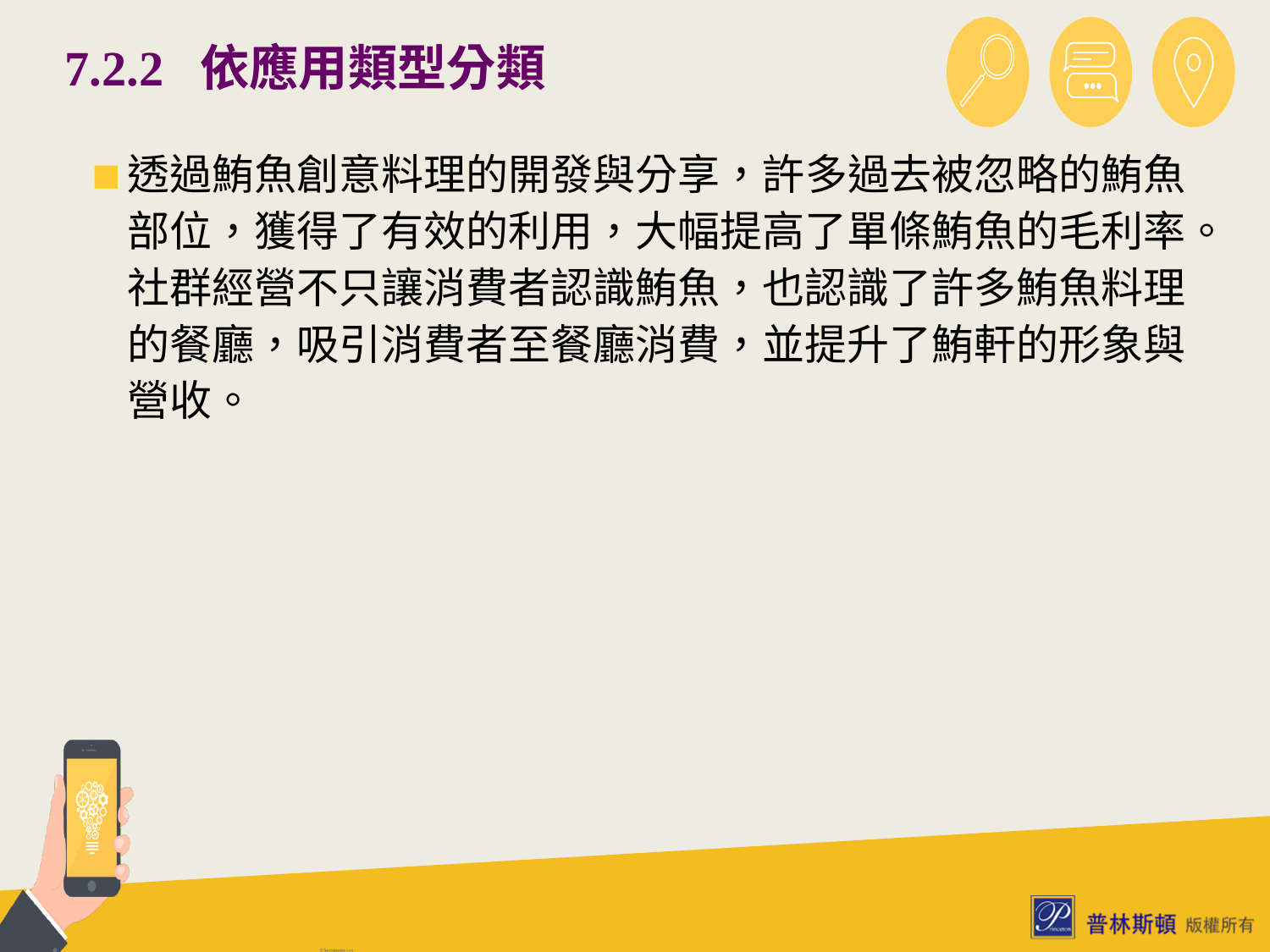

# 7.2.2  依應用類型分類
透過鮪魚創意料理的開發與分享，許多過去被忽略的鮪魚部位，獲得了有效的利用，大幅提高了單條鮪魚的毛利率。社群經營不只讓消費者認識鮪魚，也認識了許多鮪魚料理的餐廳，吸引消費者至餐廳消費，並提升了鮪軒的形象與營收。